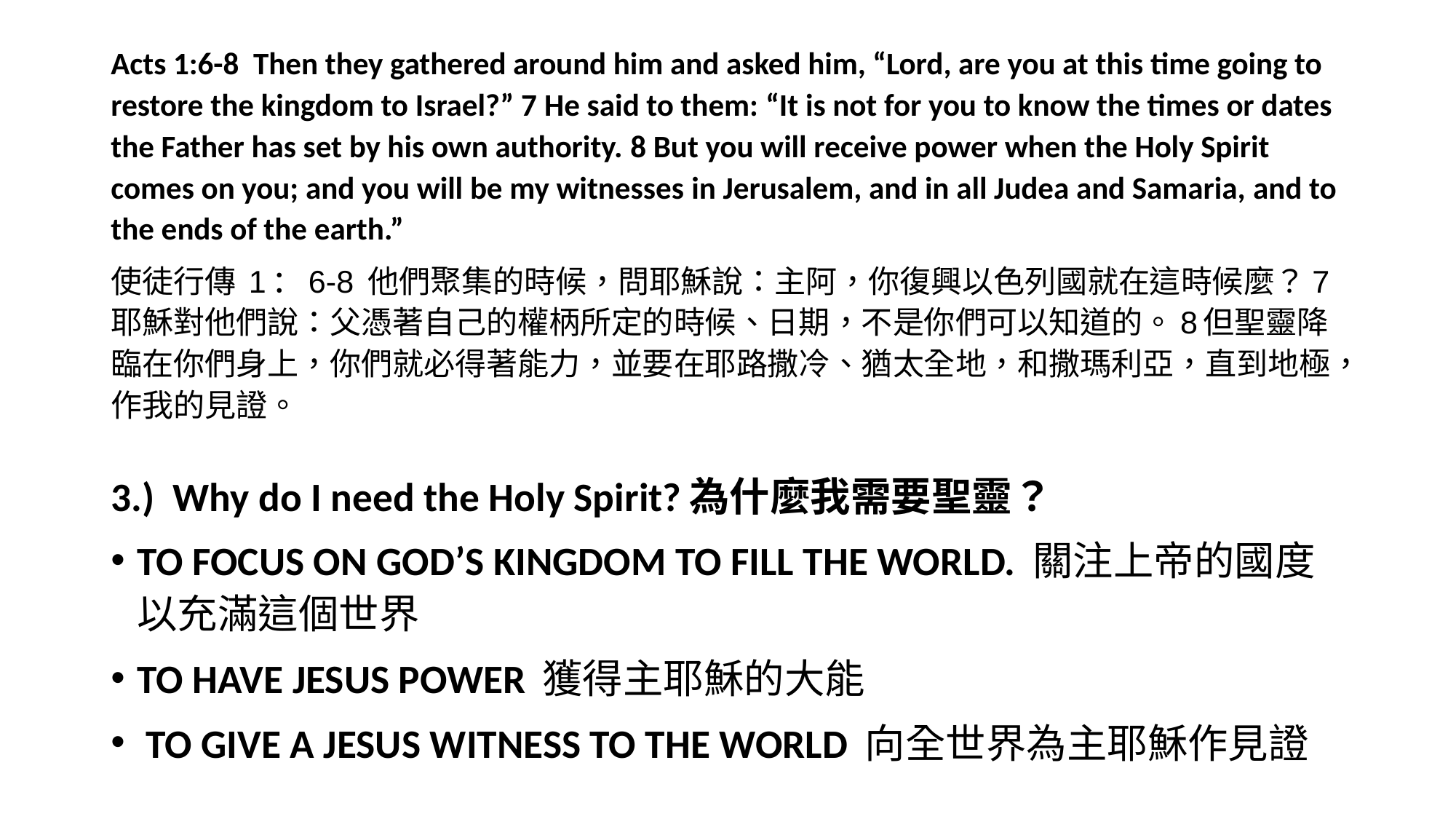

Acts 1:6-8  Then they gathered around him and asked him, “Lord, are you at this time going to restore the kingdom to Israel?” 7 He said to them: “It is not for you to know the times or dates the Father has set by his own authority. 8 But you will receive power when the Holy Spirit comes on you; and you will be my witnesses in Jerusalem, and in all Judea and Samaria, and to the ends of the earth.”
使徒行傳 1：6-8 他們聚集的時候，問耶穌說：主阿，你復興以色列國就在這時候麼？7耶穌對他們說：父憑著自己的權柄所定的時候、日期，不是你們可以知道的。8但聖靈降臨在你們身上，你們就必得著能力，並要在耶路撒冷、猶太全地，和撒瑪利亞，直到地極，作我的見證。

3.)  Why do I need the Holy Spirit?為什麼我需要聖靈？
TO FOCUS ON GOD’S KINGDOM TO FILL THE WORLD. 關注上帝的國度以充滿這個世界
TO HAVE JESUS POWER 獲得主耶穌的大能
 TO GIVE A JESUS WITNESS TO THE WORLD 向全世界為主耶穌作見證